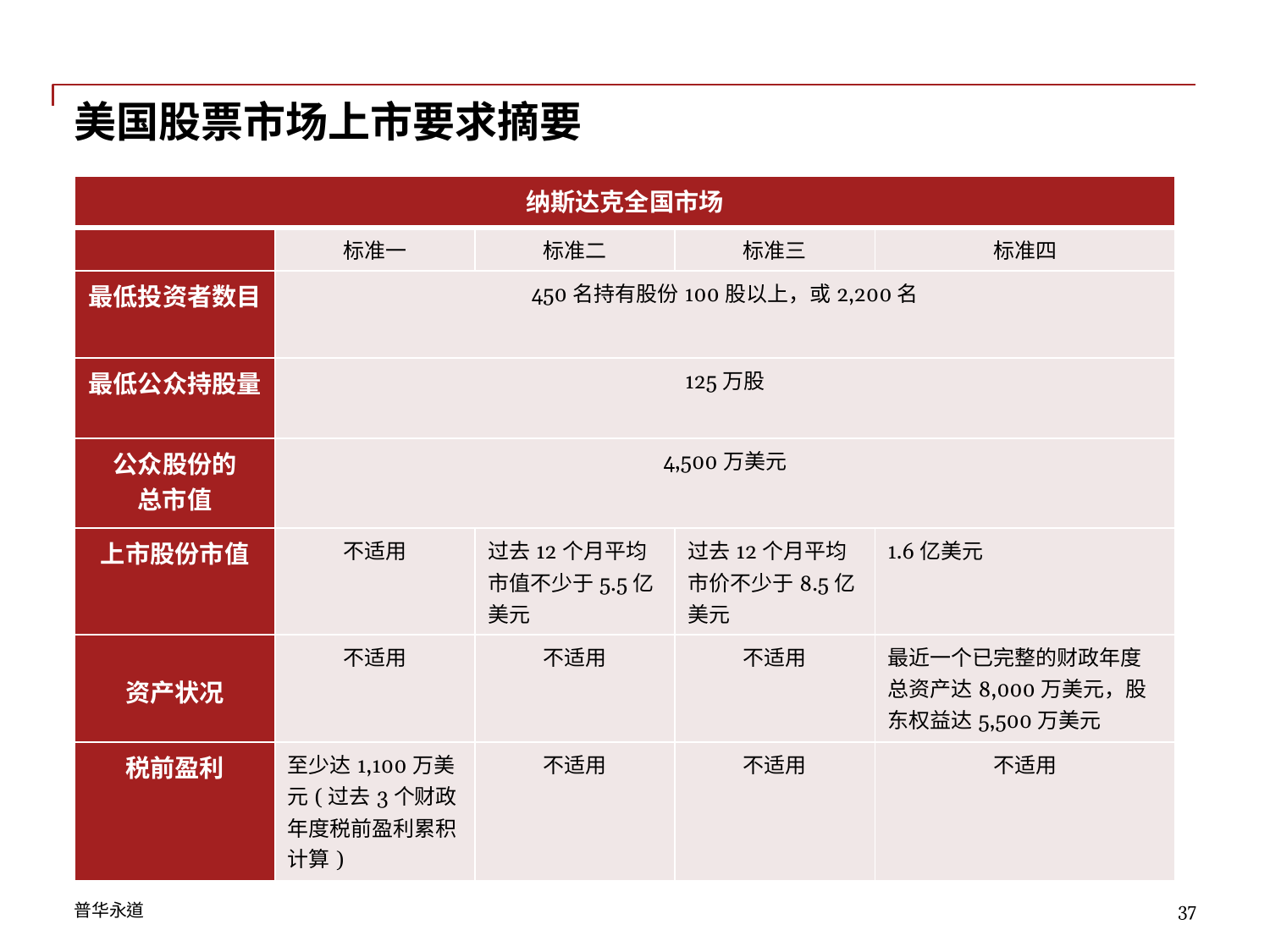

# 美国股票市场上市要求摘要
| 纳斯达克全国市场 |  |  |  |  |
| --- | --- | --- | --- | --- |
|  | 标准一 | 标准二 | 标准三 | 标准四 |
| 最低投资者数目 | 450名持有股份100股以上，或2,200名 |  |  |  |
| 最低公众持股量 | 125万股 |  |  |  |
| 公众股份的 总市值 | 4,500万美元 |  |  |  |
| 上市股份市值 | 不适用 | 过去12个月平均市值不少于5.5亿美元 | 过去12个月平均市价不少于8.5亿美元 | 1.6亿美元 |
| 资产状况 | 不适用 | 不适用 | 不适用 | 最近一个已完整的财政年度总资产达8,000万美元，股东权益达5,500万美元 |
| 税前盈利 | 至少达1,100万美元(过去3个财政年度税前盈利累积计算) | 不适用 | 不适用 | 不适用 |
37